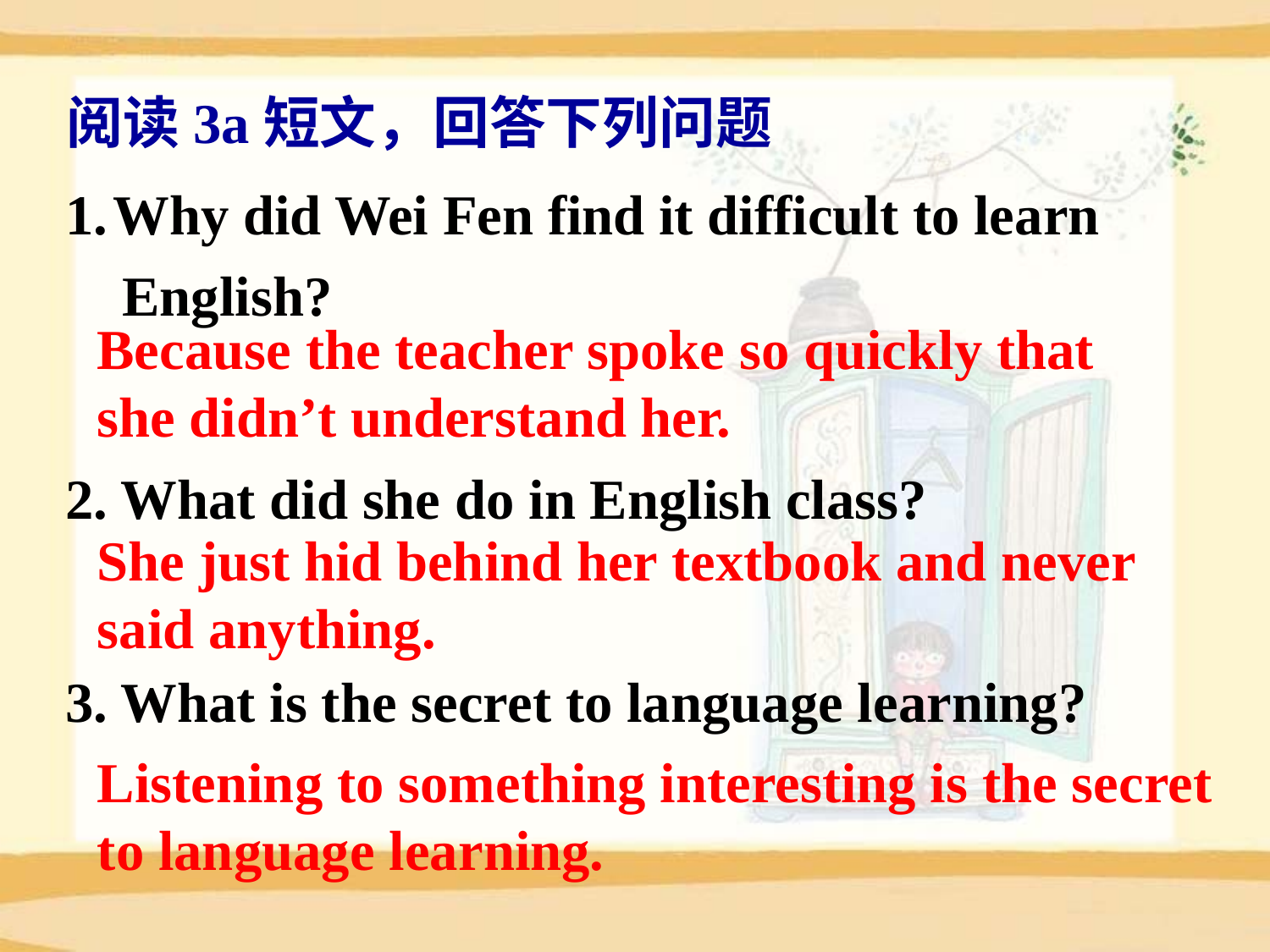

阅读3a短文，回答下列问题
Why did Wei Fen find it difficult to learn
    English?

2. What did she do in English class?

3. What is the secret to language learning?
Because the teacher spoke so quickly that
she didn’t understand her.
She just hid behind her textbook and never
said anything.
Listening to something interesting is the secret
to language learning.